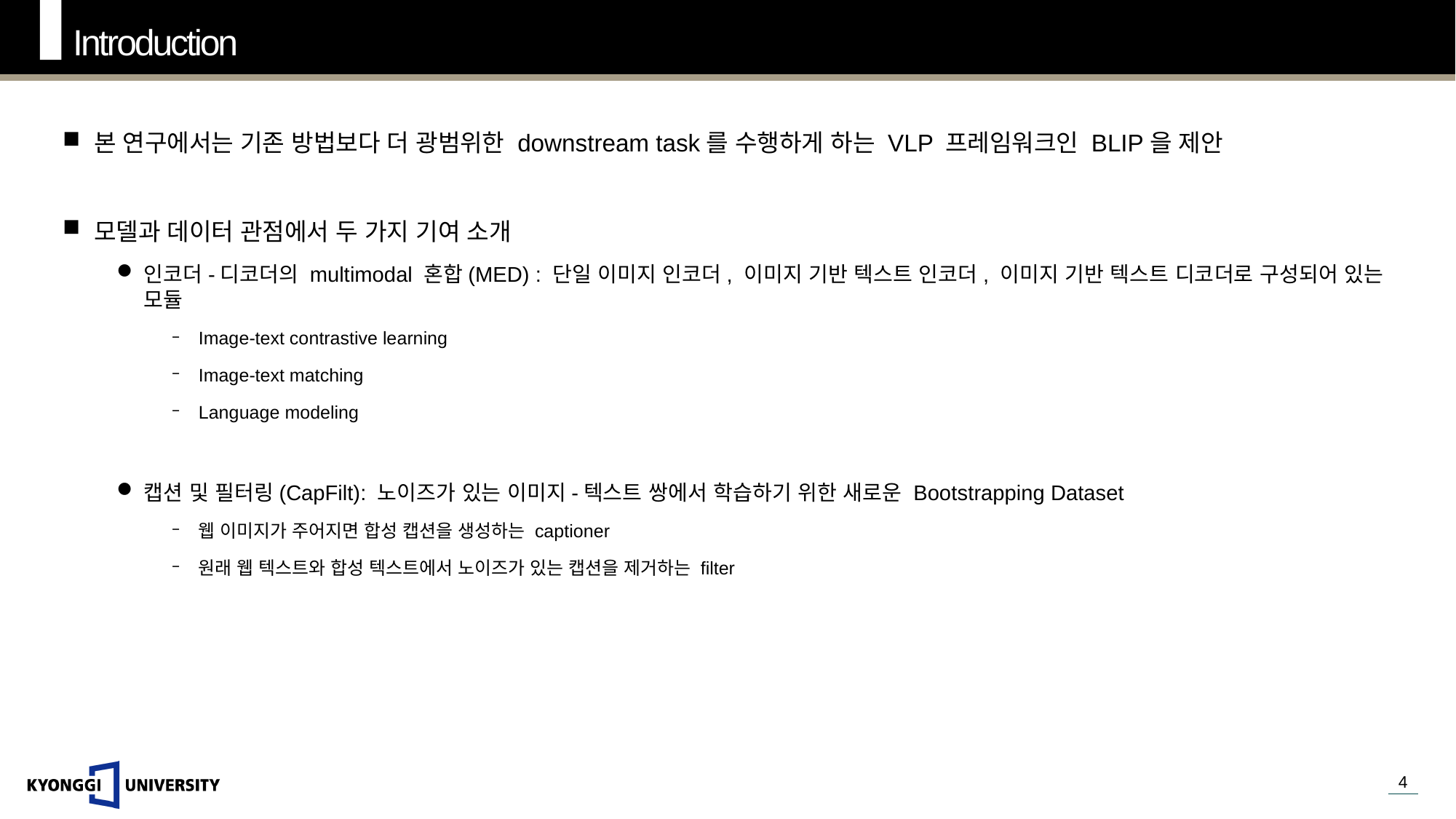

Introduction
본 연구에서는 기존 방법보다 더 광범위한 downstream task를 수행하게 하는 VLP 프레임워크인 BLIP을 제안

모델과 데이터 관점에서 두 가지 기여 소개
인코더-디코더의 multimodal 혼합(MED) : 단일 이미지 인코더, 이미지 기반 텍스트 인코더, 이미지 기반 텍스트 디코더로 구성되어 있는 모듈
Image-text contrastive learning
Image-text matching
Language modeling

캡션 및 필터링(CapFilt): 노이즈가 있는 이미지-텍스트 쌍에서 학습하기 위한 새로운 Bootstrapping Dataset
웹 이미지가 주어지면 합성 캡션을 생성하는 captioner
원래 웹 텍스트와 합성 텍스트에서 노이즈가 있는 캡션을 제거하는 filter